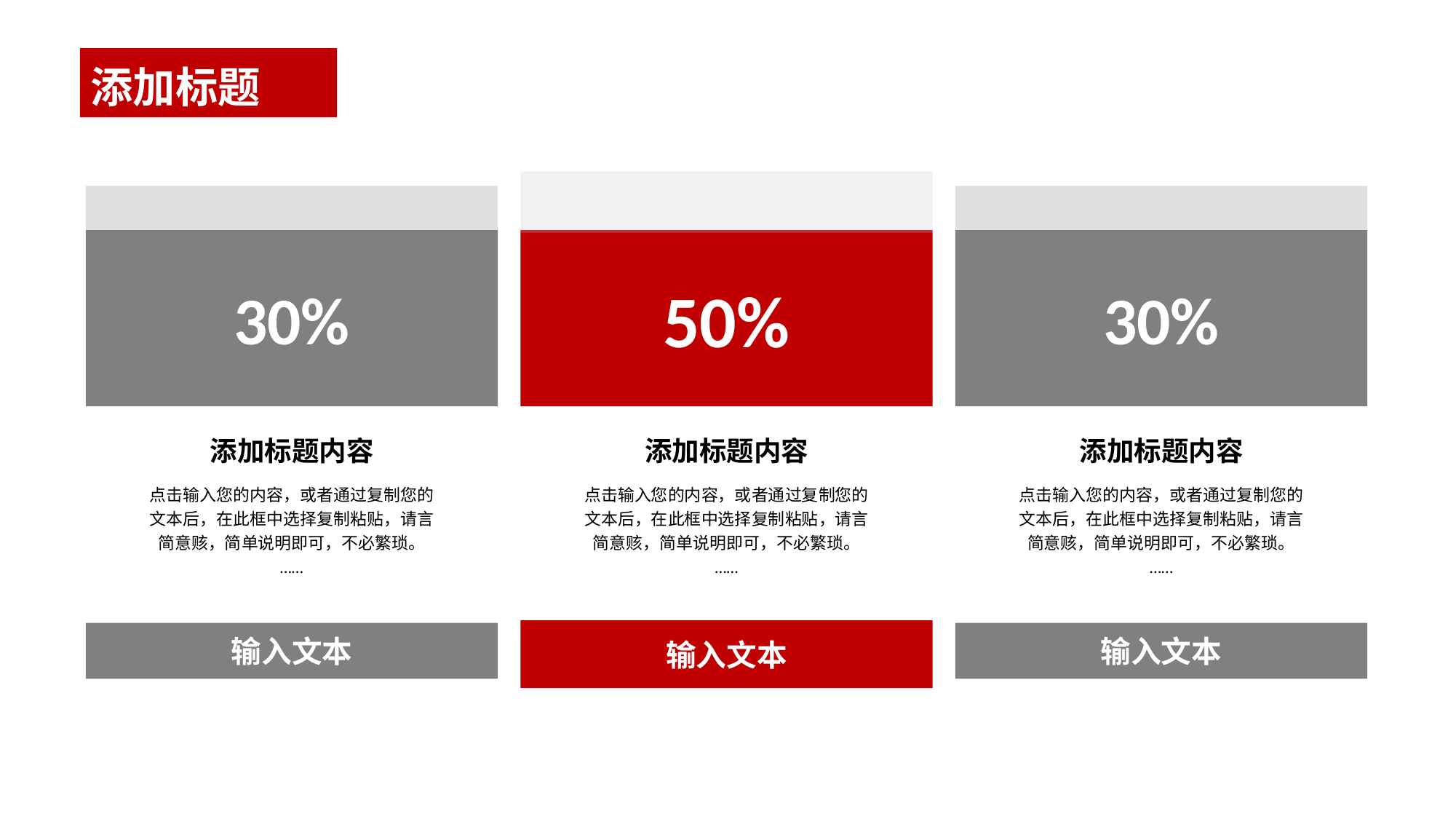

添加标题

50%
30%
30%
添加标题内容
点击输入您的内容，或者通过复制您的文本后，在此框中选择复制粘贴，请言简意赅，简单说明即可，不必繁琐。
……
添加标题内容
点击输入您的内容，或者通过复制您的文本后，在此框中选择复制粘贴，请言简意赅，简单说明即可，不必繁琐。
……
添加标题内容
点击输入您的内容，或者通过复制您的文本后，在此框中选择复制粘贴，请言简意赅，简单说明即可，不必繁琐。
……
输入文本
输入文本
输入文本